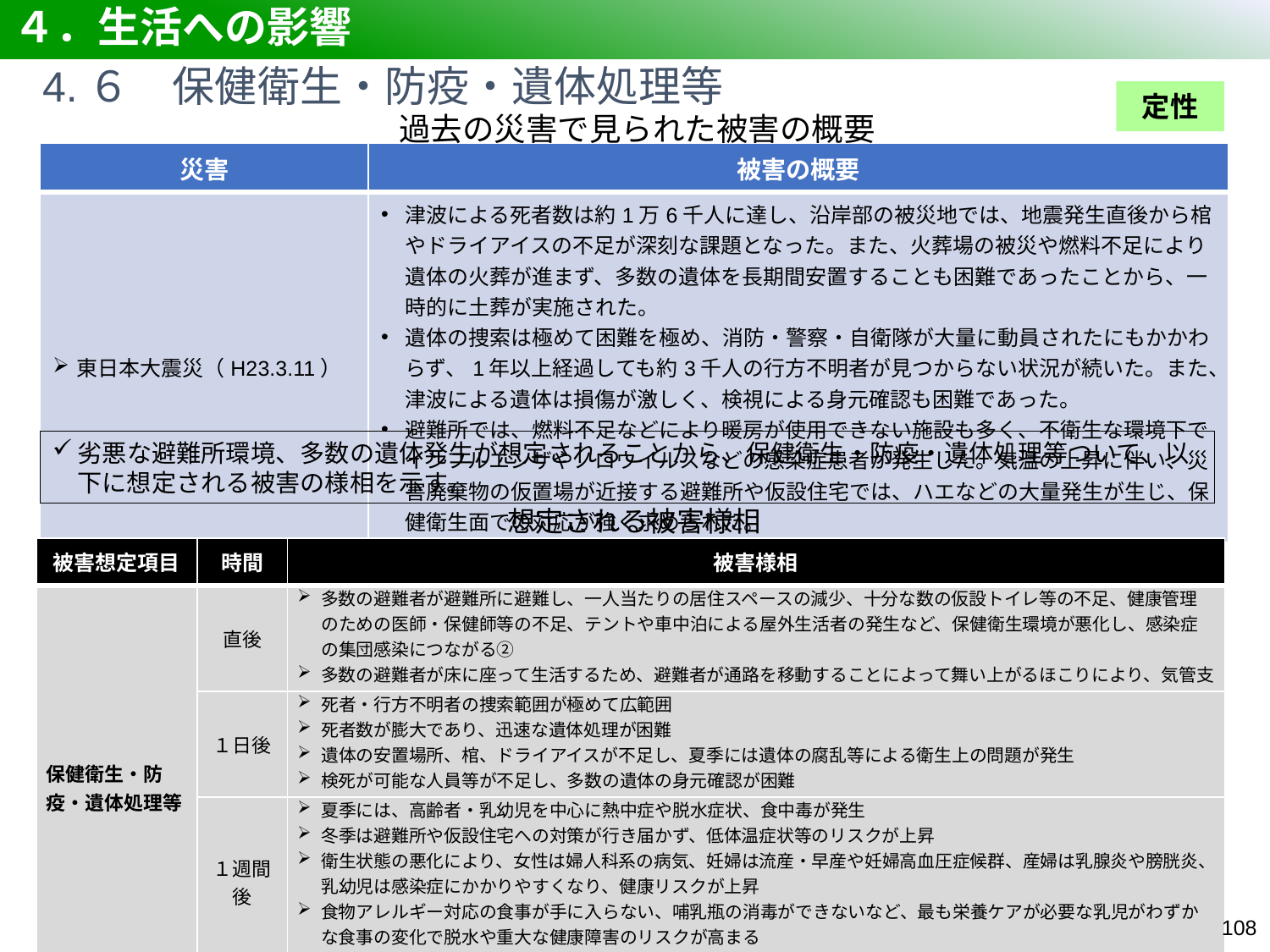

# ４．生活への影響
4.６　保健衛生・防疫・遺体処理等
定性
過去の災害で見られた被害の概要
| 災害 | 被害の概要 |
| --- | --- |
| 東日本大震災（H23.3.11） | 津波による死者数は約1万6千人に達し、沿岸部の被災地では、地震発生直後から棺やドライアイスの不足が深刻な課題となった。また、火葬場の被災や燃料不足により遺体の火葬が進まず、多数の遺体を長期間安置することも困難であったことから、一時的に土葬が実施された。 遺体の捜索は極めて困難を極め、消防・警察・自衛隊が大量に動員されたにもかかわらず、1年以上経過しても約3千人の行方不明者が見つからない状況が続いた。また、津波による遺体は損傷が激しく、検視による身元確認も困難であった。 避難所では、燃料不足などにより暖房が使用できない施設も多く、不衛生な環境下でインフルエンザやノロウイルスなどの感染症患者が発生した。気温の上昇に伴い、災害廃棄物の仮置場が近接する避難所や仮設住宅では、ハエなどの大量発生が生じ、保健衛生面での対応が強く求められた。 |
劣悪な避難所環境、多数の遺体発生が想定されることから、保健衛生・防疫・遺体処理等ついて、以下に想定される被害の様相を示す。
想定される被害様相
| 被害想定項目 | 時間 | 被害様相 |
| --- | --- | --- |
| 保健衛生・防疫・遺体処理等 | 直後 | 多数の避難者が避難所に避難し、一人当たりの居住スペースの減少、十分な数の仮設トイレ等の不足、健康管理のための医師・保健師等の不足、テントや車中泊による屋外生活者の発生など、保健衛生環境が悪化し、感染症の集団感染につながる② 多数の避難者が床に座って生活するため、避難者が通路を移動することによって舞い上がるほこりにより、気管支炎等を発症 |
|  | １日後 | 死者・行方不明者の捜索範囲が極めて広範囲 死者数が膨大であり、迅速な遺体処理が困難 遺体の安置場所、棺、ドライアイスが不足し、夏季には遺体の腐乱等による衛生上の問題が発生 検死が可能な人員等が不足し、多数の遺体の身元確認が困難 停電や断水等により、熱中症が発生する危険性が高まる |
|  | １週間後 | 夏季には、高齢者・乳幼児を中心に熱中症や脱水症状、食中毒が発生 冬季は避難所や仮設住宅への対策が行き届かず、低体温症状等のリスクが上昇 衛生状態の悪化により、女性は婦人科系の病気、妊婦は流産・早産や妊婦高血圧症候群、産婦は乳腺炎や膀胱炎、乳幼児は感染症にかかりやすくなり、健康リスクが上昇 食物アレルギー対応の食事が手に入らない、哺乳瓶の消毒ができないなど、最も栄養ケアが必要な乳児がわずかな食事の変化で脱水や重大な健康障害のリスクが高まる 火葬場の被災、燃料不足等により火葬が困難 火葬が困難な場合、衛生上の問題から土葬や仮埋葬の実施 |
|  | １年後 | 行方不明者の捜索が続く |
108